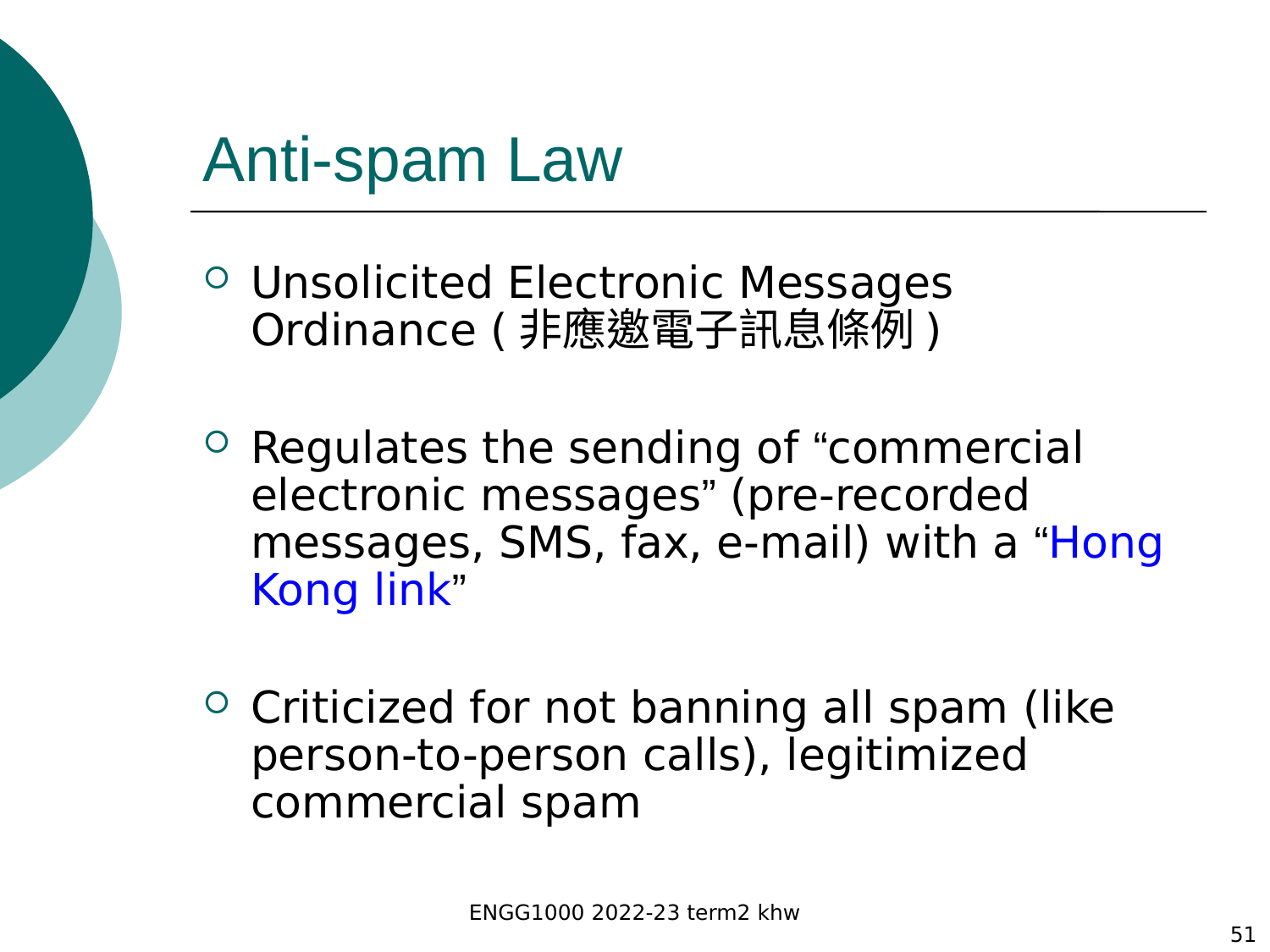

# Anti-spam Law
Unsolicited Electronic Messages Ordinance (非應邀電子訊息條例)

Regulates the sending of “commercial electronic messages” (pre-recorded messages, SMS, fax, e-mail) with a “Hong Kong link”

Criticized for not banning all spam (like person-to-person calls), legitimized commercial spam
ENGG1000 2022-23 term2 khw
51